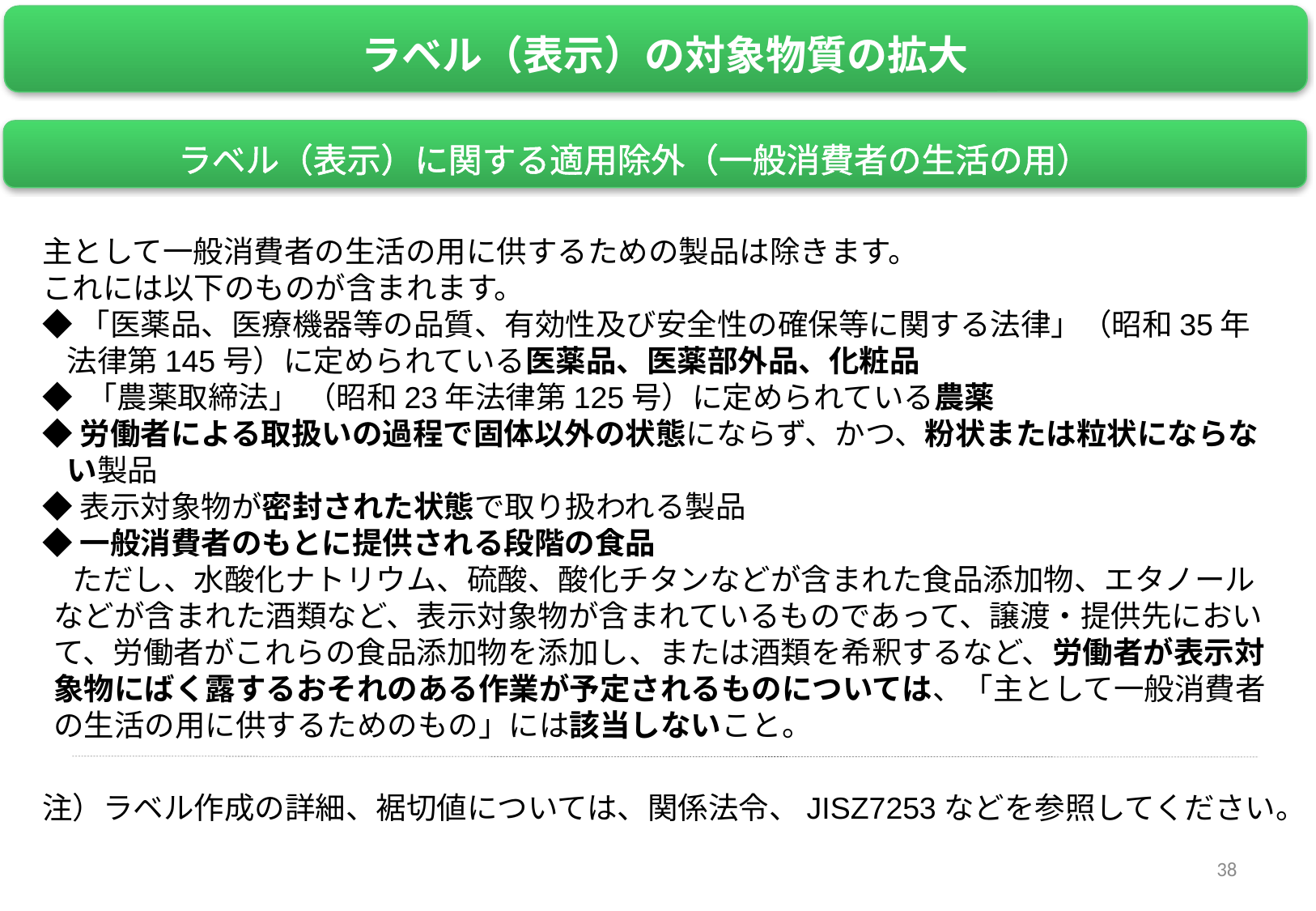

ラベル（表示）の対象物質の拡大
ラベル（表示）に関する適用除外（一般消費者の生活の用）
主として一般消費者の生活の用に供するための製品は除きます。
これには以下のものが含まれます。
◆「医薬品、医療機器等の品質、有効性及び安全性の確保等に関する法律」（昭和35年法律第145号）に定められている医薬品、医薬部外品、化粧品
◆ 「農薬取締法」 （昭和23年法律第125号）に定められている農薬
◆労働者による取扱いの過程で固体以外の状態にならず、かつ、粉状または粒状にならない製品
◆表示対象物が密封された状態で取り扱われる製品
◆一般消費者のもとに提供される段階の食品
　ただし、水酸化ナトリウム、硫酸、酸化チタンなどが含まれた食品添加物、エタノールなどが含まれた酒類など、表示対象物が含まれているものであって、譲渡・提供先において、労働者がこれらの食品添加物を添加し、または酒類を希釈するなど、労働者が表示対象物にばく露するおそれのある作業が予定されるものについては、「主として一般消費者の生活の用に供するためのもの」には該当しないこと。

注）ラベル作成の詳細、裾切値については、関係法令、JISZ7253などを参照してください。
38